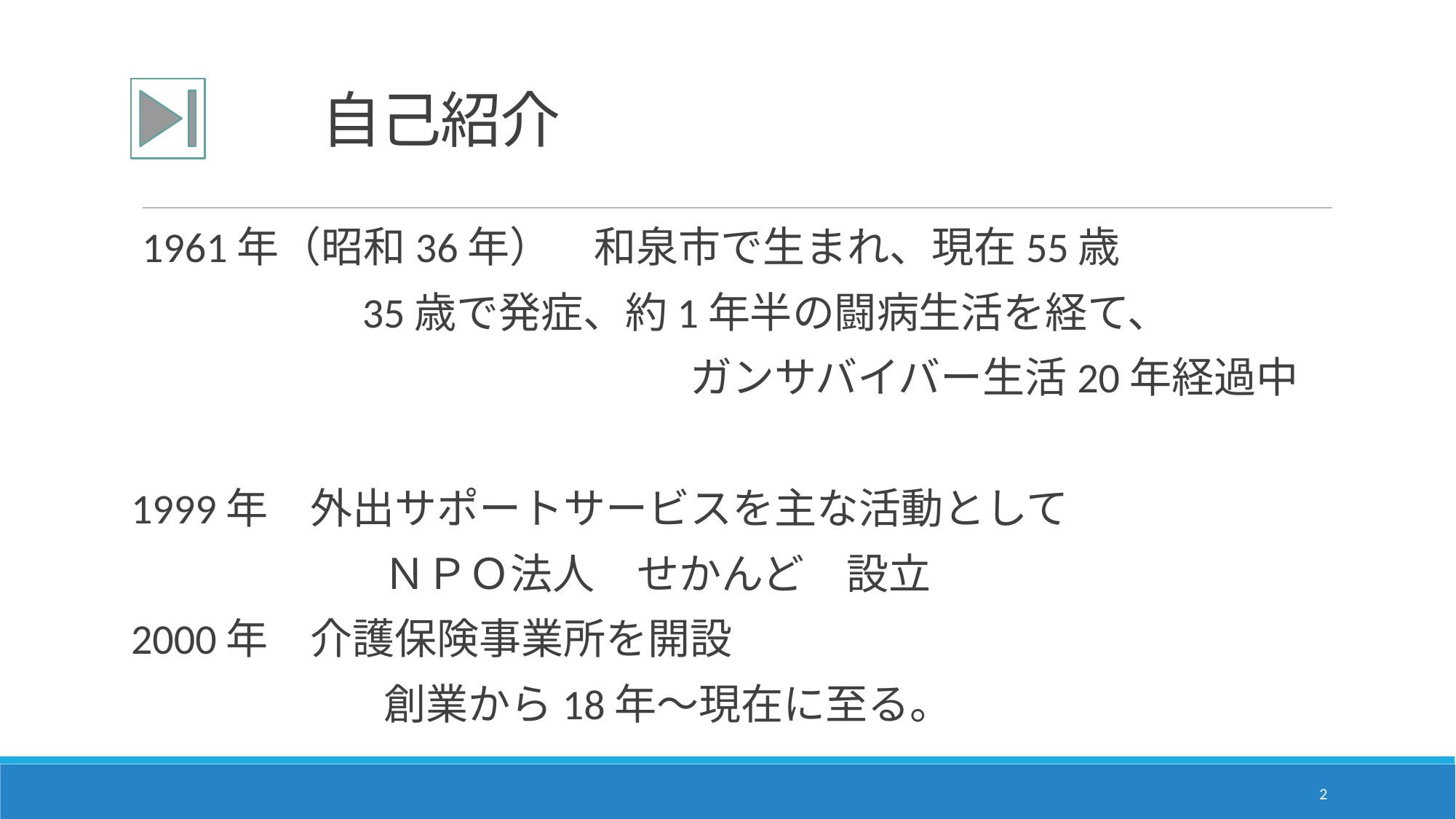

# 自己紹介

1961年（昭和36年）　和泉市で生まれ、現在55歳
　　　　　35歳で発症、約1年半の闘病生活を経て、
　　　　　　　　　　　　　ガンサバイバー生活20年経過中

1999年　外出サポートサービスを主な活動として
　　　　　　ＮＰＯ法人　せかんど　設立
2000年　介護保険事業所を開設
　　　　　　創業から18年～現在に至る。

2